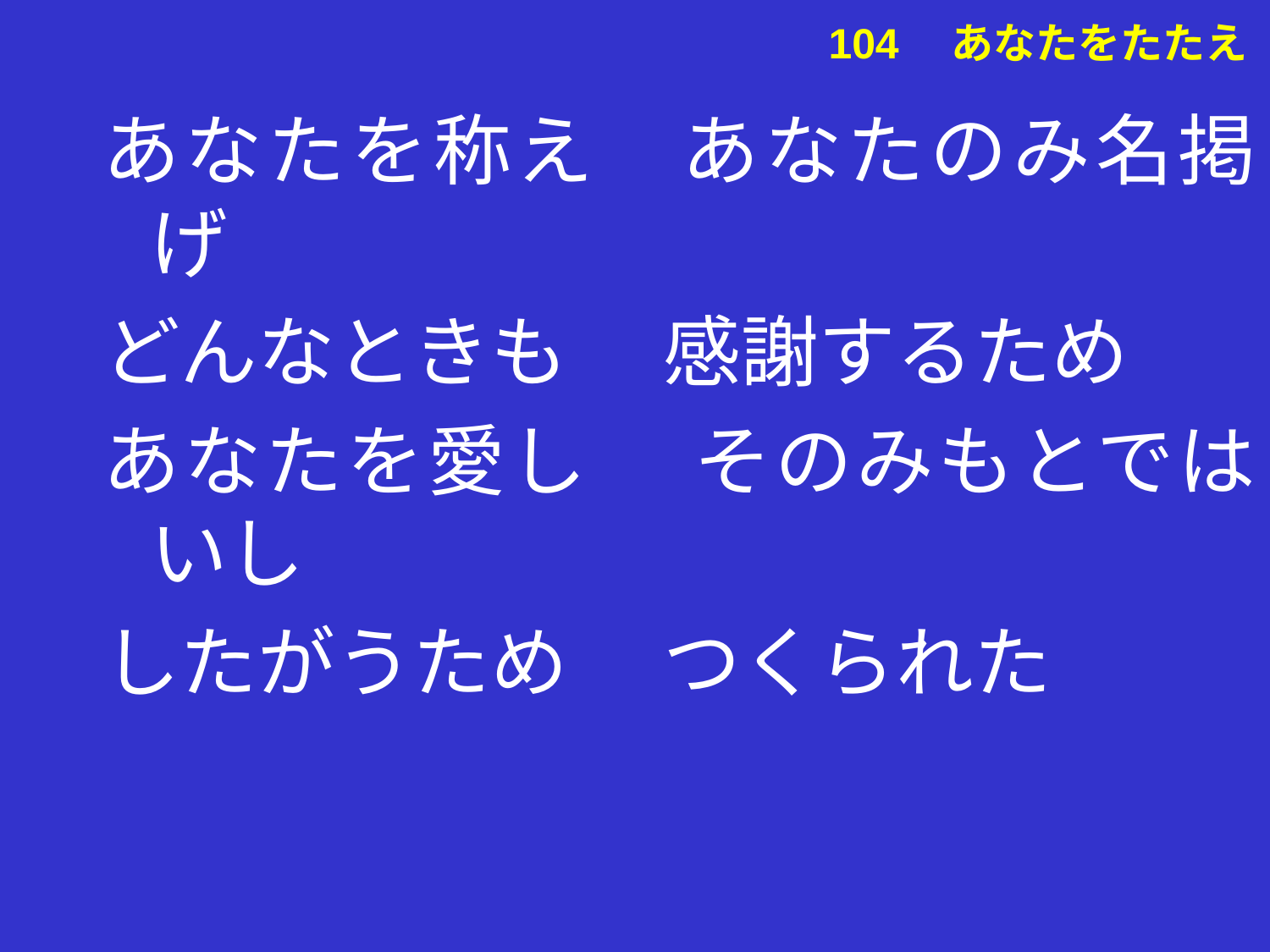

あなたを称え　あなたのみ名掲げ
どんなときも 　感謝するため
あなたを愛し 　そのみもとではいし
したがうため 　つくられた
# 104　あなたをたたえ